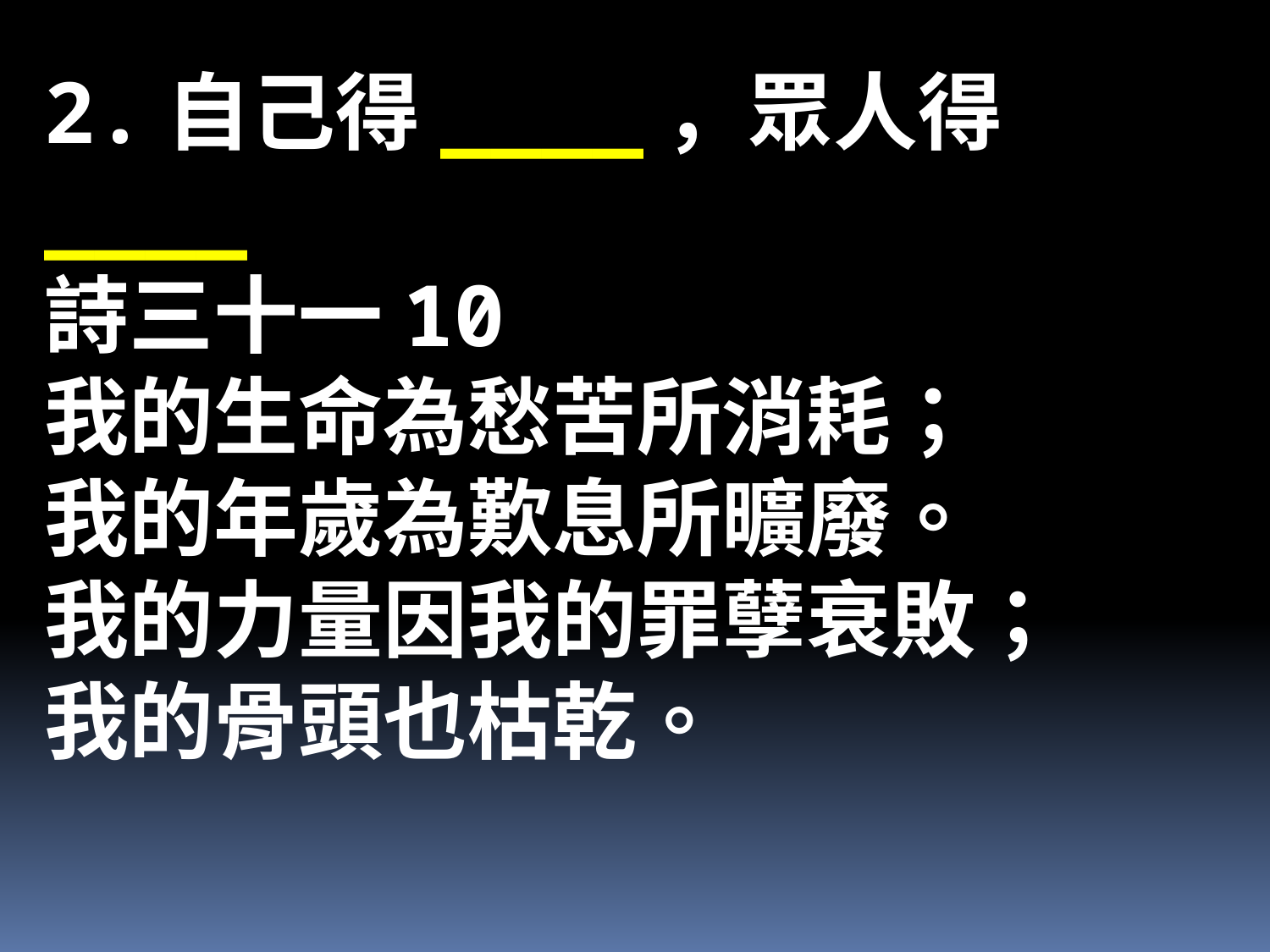

2.自己得____，眾人得____
詩三十一10
我的生命為愁苦所消耗；
我的年歲為歎息所曠廢。
我的力量因我的罪孽衰敗；
我的骨頭也枯乾。